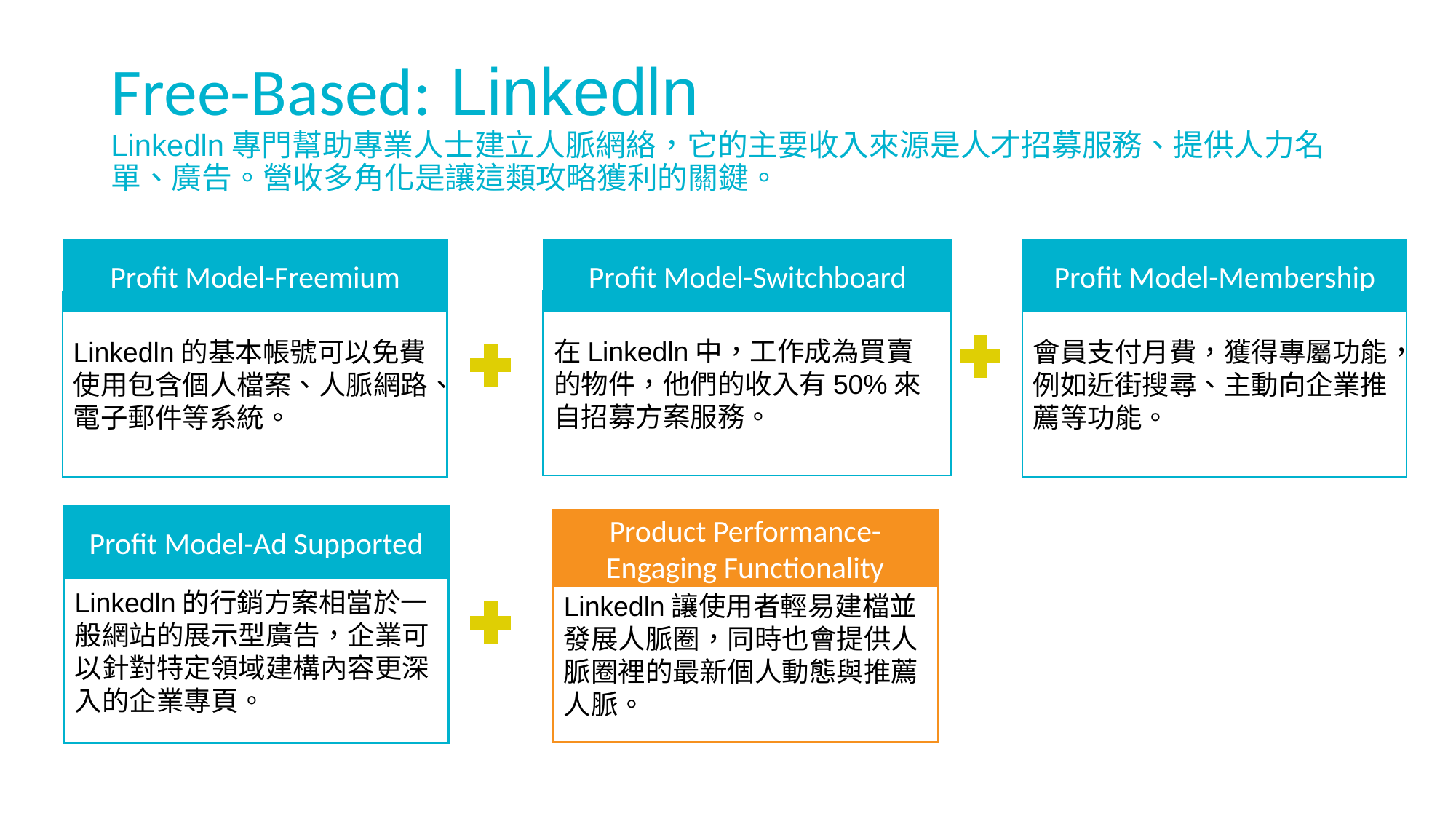

# Free-Based: Linkedln Linkedln專門幫助專業人士建立人脈網絡，它的主要收入來源是人才招募服務、提供人力名單、廣告。營收多角化是讓這類攻略獲利的關鍵。
Profit Model-Freemium
Linkedln的基本帳號可以免費使用包含個人檔案、人脈網路、電子郵件等系統。
Profit Model-Membership
會員支付月費，獲得專屬功能，例如近街搜尋、主動向企業推薦等功能。
Profit Model-Switchboard
在Linkedln中，工作成為買賣的物件，他們的收入有50%來自招募方案服務。

Profit Model-Ad Supported
Linkedln的行銷方案相當於一般網站的展示型廣告，企業可以針對特定領域建構內容更深入的企業專頁。
Product Performance-Engaging Functionality
Linkedln讓使用者輕易建檔並發展人脈圈，同時也會提供人脈圈裡的最新個人動態與推薦人脈。